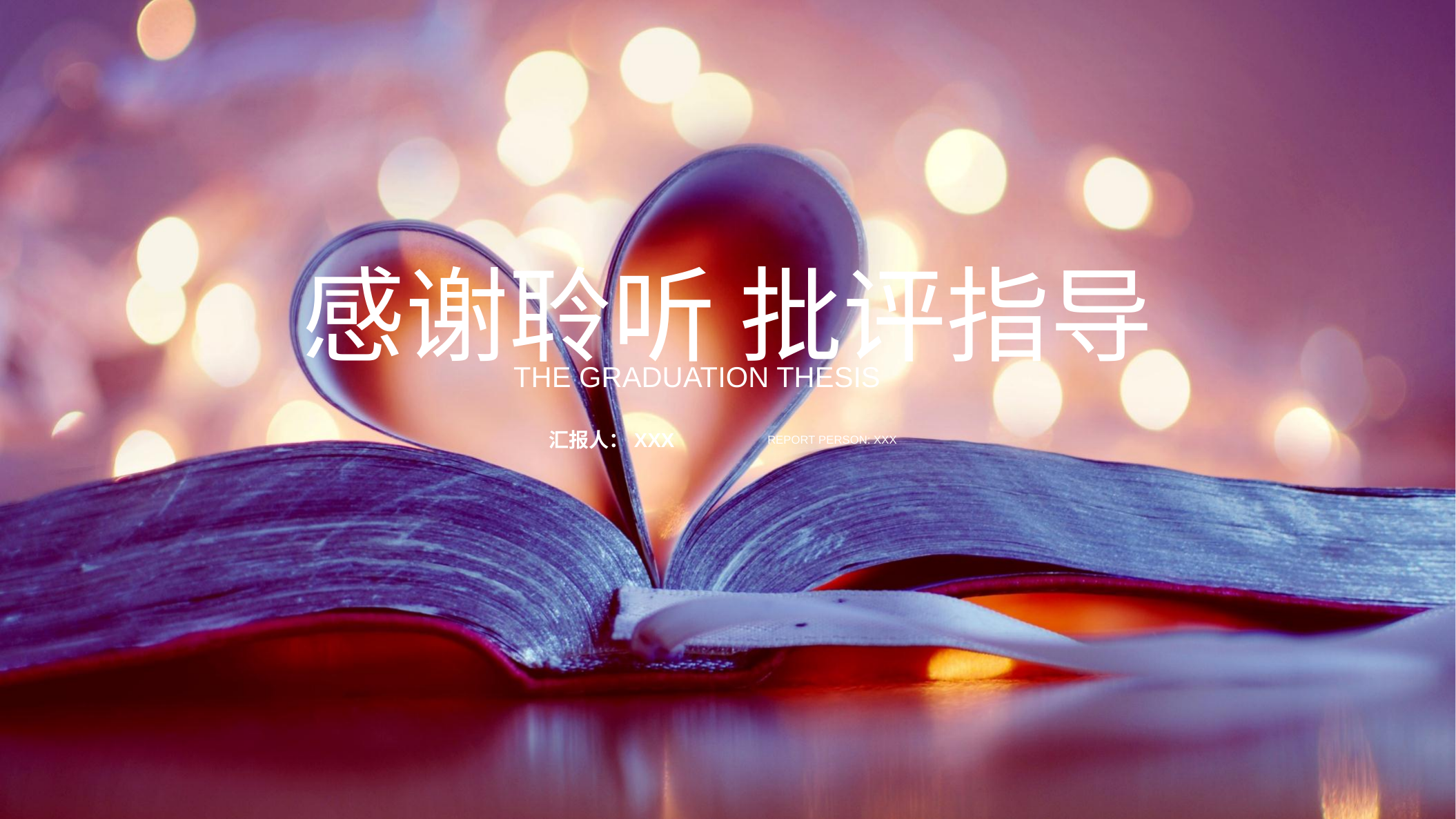

感谢聆听 批评指导
THE GRADUATION THESIS
汇报人：xxx
Report person: xxx